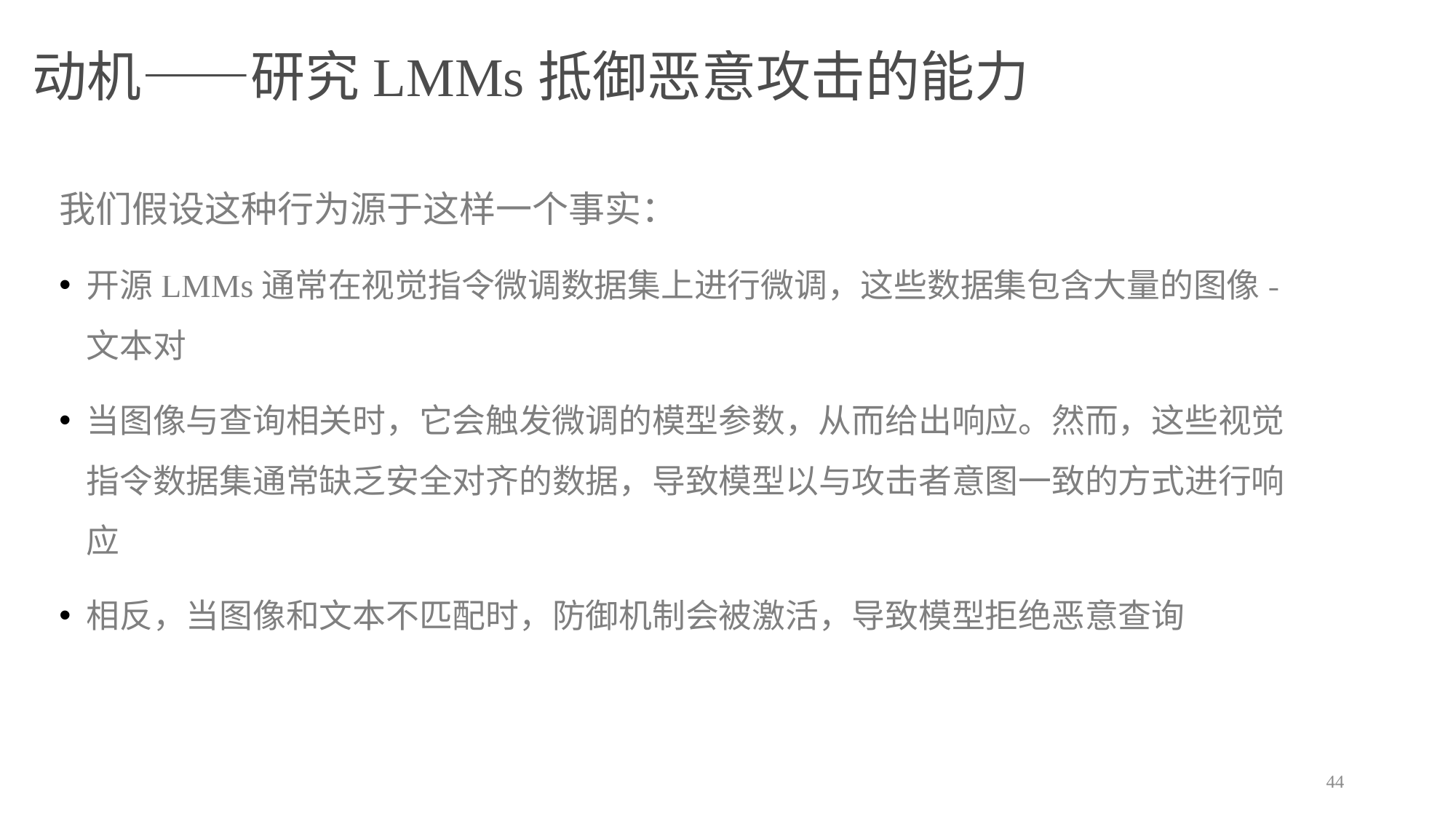

# 动机——研究LMMs抵御恶意攻击的能力
我们假设这种行为源于这样一个事实：
开源LMMs通常在视觉指令微调数据集上进行微调，这些数据集包含大量的图像-文本对
当图像与查询相关时，它会触发微调的模型参数，从而给出响应。然而，这些视觉指令数据集通常缺乏安全对齐的数据，导致模型以与攻击者意图一致的方式进行响应
相反，当图像和文本不匹配时，防御机制会被激活，导致模型拒绝恶意查询

44